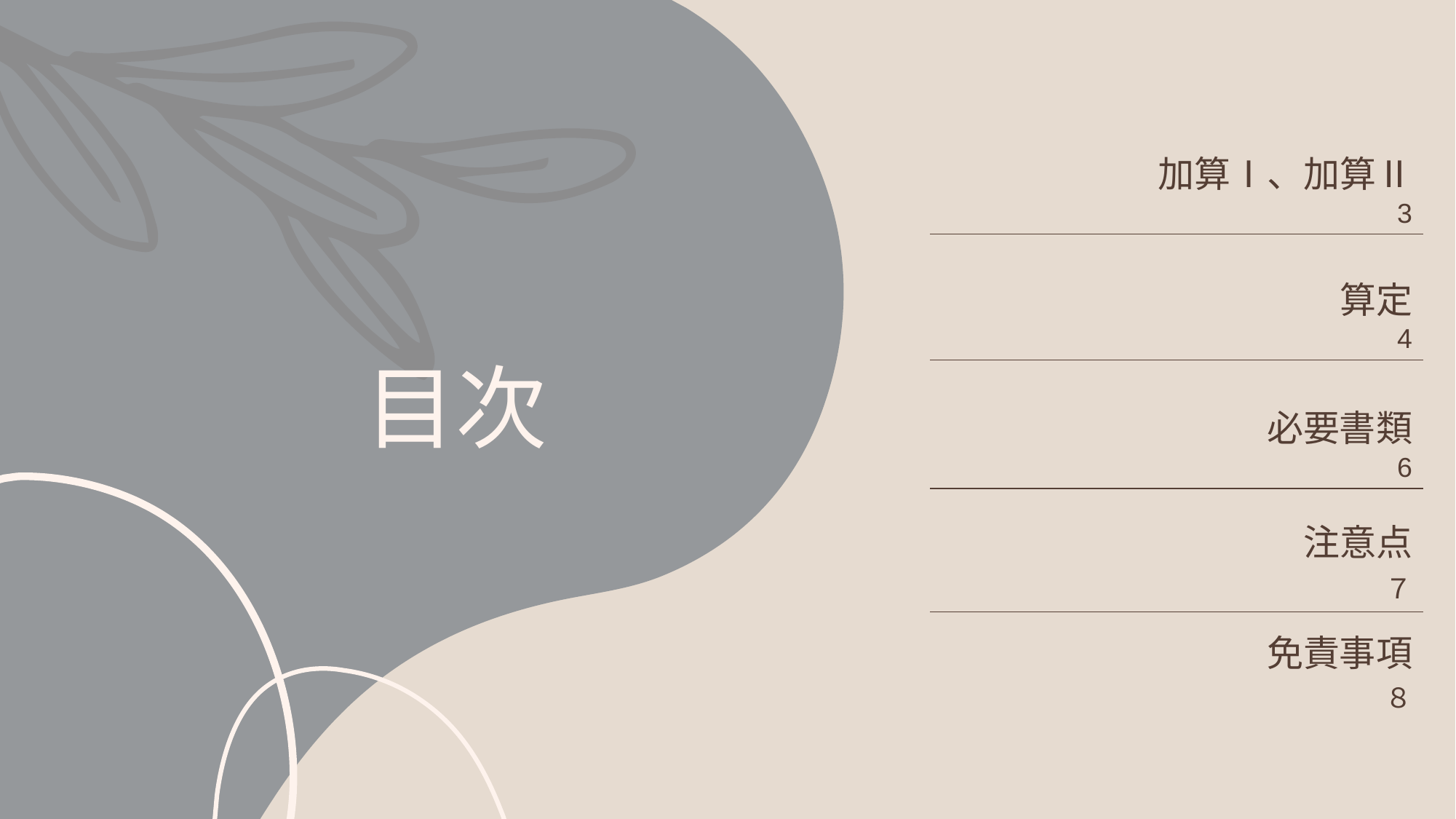

| 加算Ⅰ、加算Ⅱ 3 |
| --- |
| 算定 4 |
| 必要書類 6 |
| 注意点 ７ |
| 免責事項 ８ |
# 目次